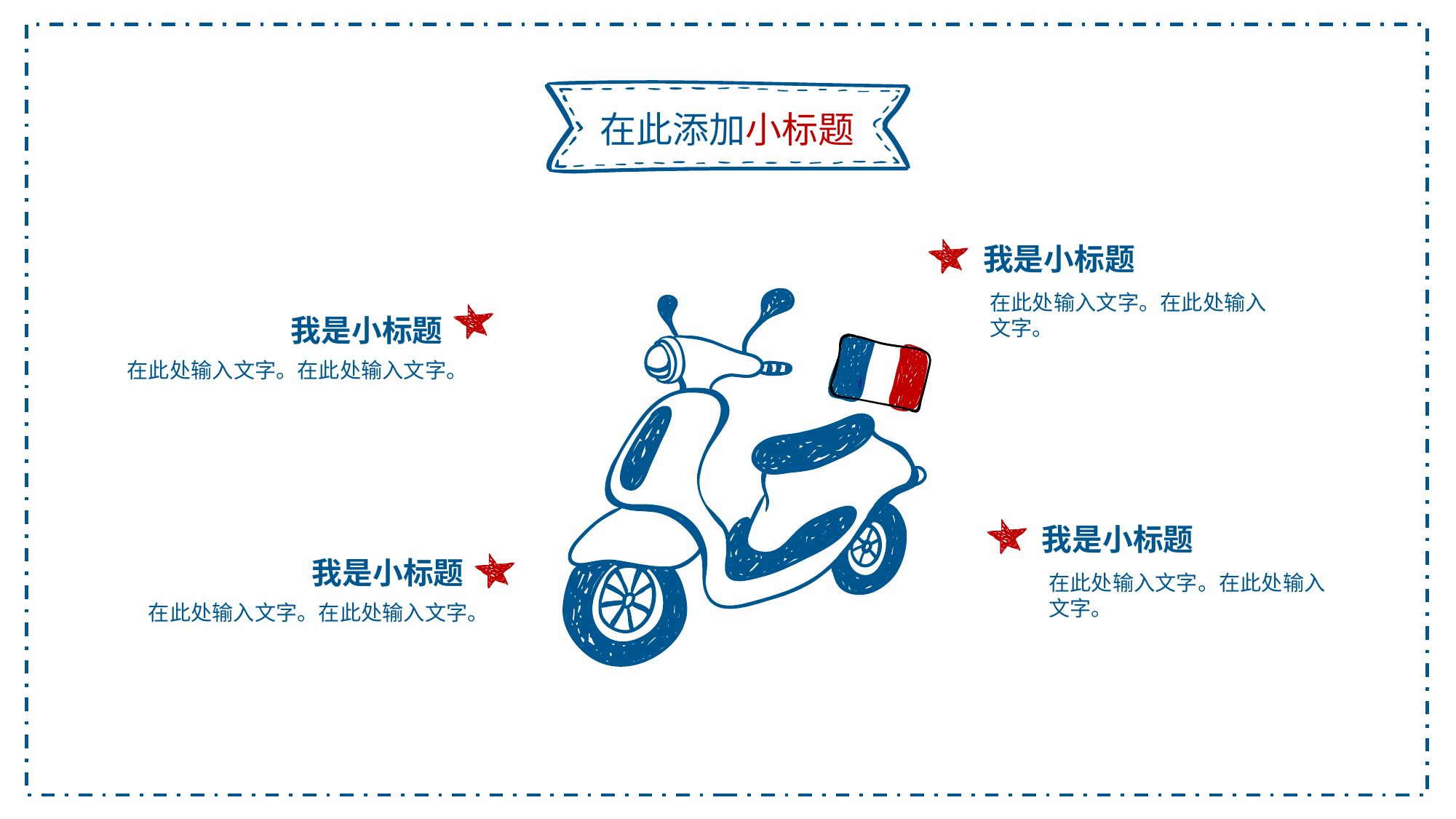

在此添加小标题
我是小标题

在此处输入文字。在此处输入文字。

我是小标题

在此处输入文字。在此处输入文字。
我是小标题

我是小标题

在此处输入文字。在此处输入文字。
在此处输入文字。在此处输入文字。